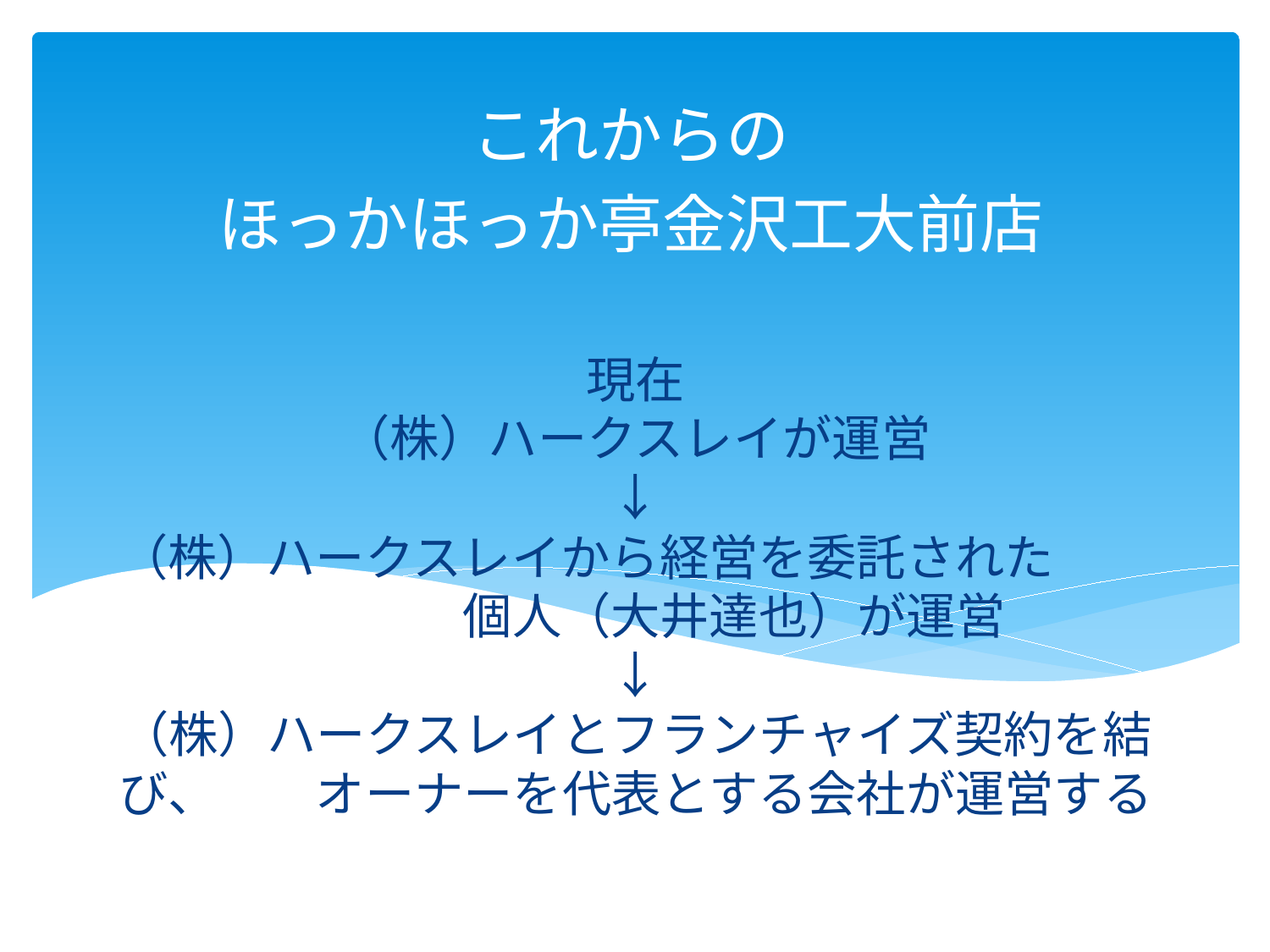

これからの
ほっかほっか亭金沢工大前店
# 現在 （株）ハークスレイが運営 ↓ （株）ハークスレイから経営を委託された　　　　　　個人（大井達也）が運営 ↓ （株）ハークスレイとフランチャイズ契約を結び、　　オーナーを代表とする会社が運営する